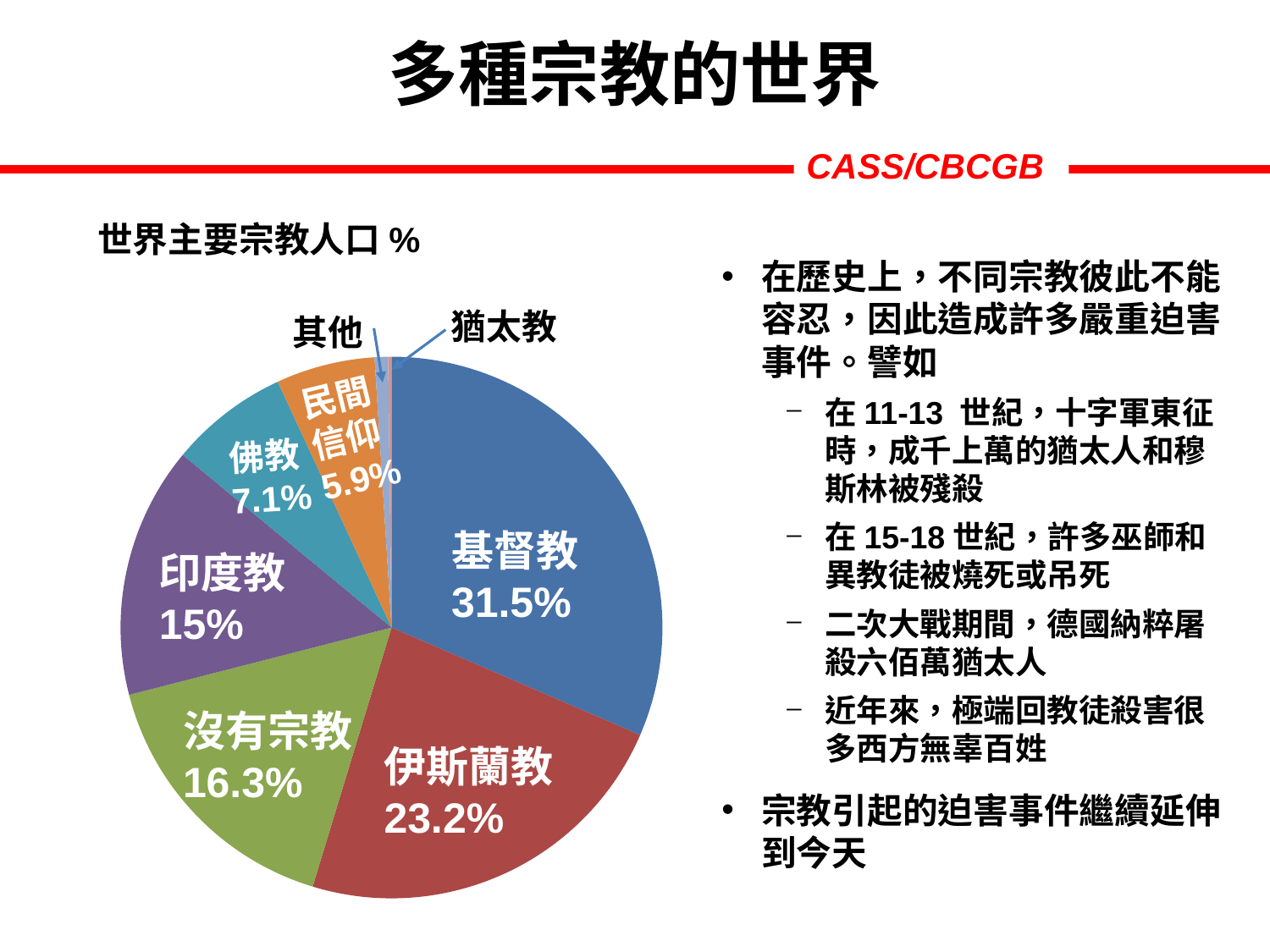

多種宗教的世界
世界主要宗教人口%
在歷史上，不同宗教彼此不能容忍，因此造成許多嚴重迫害事件。譬如
在11-13 世紀，十字軍東征時，成千上萬的猶太人和穆斯林被殘殺
在15-18世紀，許多巫師和異教徒被燒死或吊死
二次大戰期間，德國納粹屠殺六佰萬猶太人
近年來，極端回教徒殺害很多西方無辜百姓
宗教引起的迫害事件繼續延伸到今天
猶太教
其他
民間信仰5.9%
佛教
7.1%
基督教
31.5%
印度教
15%
沒有宗教
16.3%
伊斯蘭教
23.2%

### Chart

| Category | Sales |
|---|---|
| 基督教 | 31.5 |
| 伊斯蘭教 | 23.2 |
| 沒有宗教 | 16.3 |
| 印度教 | 15.0 |
| 佛教 | 7.1 |
| 民間信仰 | 5.9 |
| 其他 | 0.8 |
| 猶太教 | 0.2 |